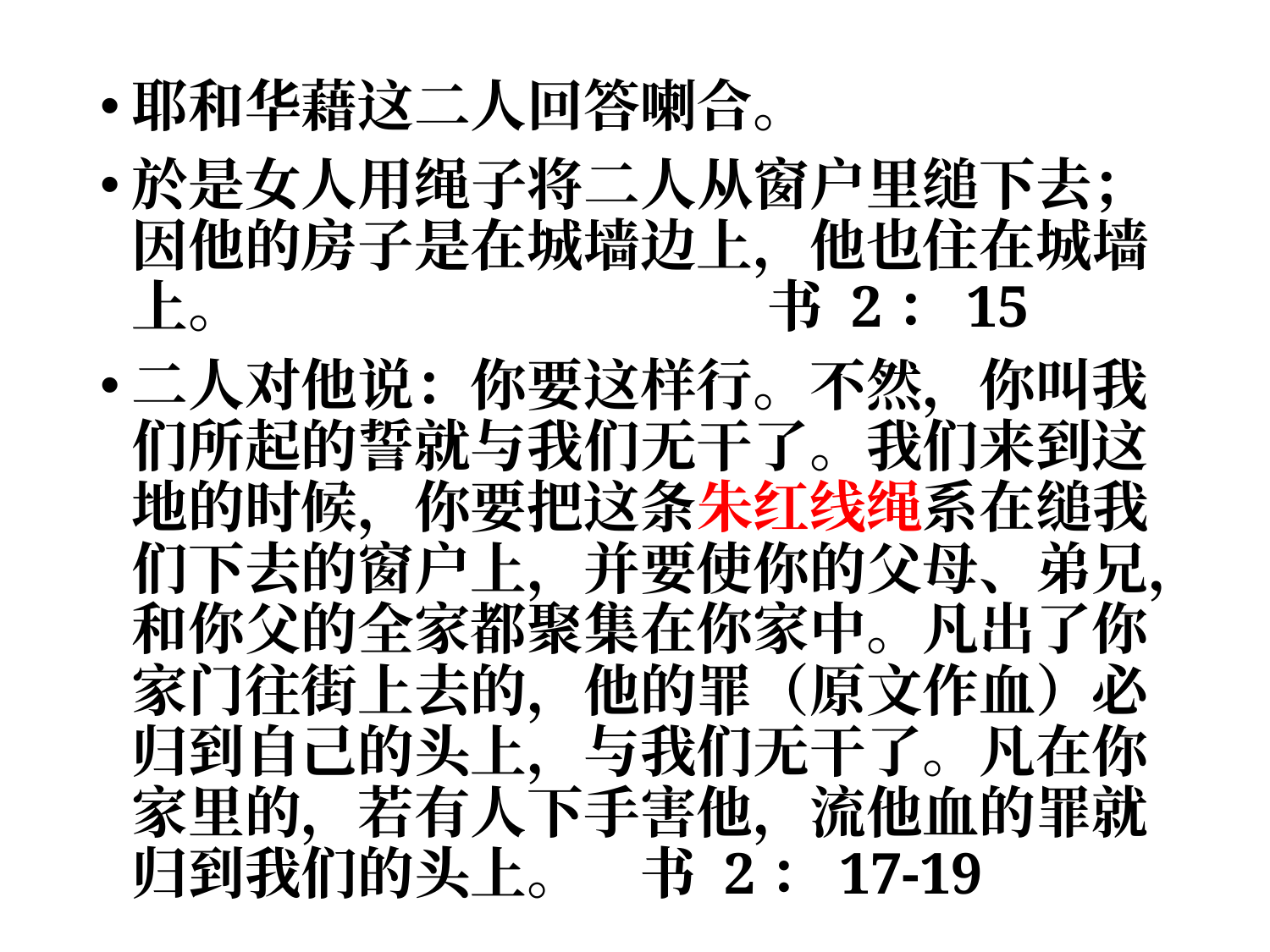

耶和华藉这二人回答喇合。
於是女人用绳子将二人从窗户里缒下去；因他的房子是在城墙边上，他也住在城墙上。 				书 2：15
二人对他说：你要这样行。不然，你叫我们所起的誓就与我们无干了。我们来到这地的时候，你要把这条朱红线绳系在缒我们下去的窗户上，并要使你的父母、弟兄，和你父的全家都聚集在你家中。凡出了你家门往街上去的，他的罪（原文作血）必归到自己的头上，与我们无干了。凡在你家里的，若有人下手害他，流他血的罪就归到我们的头上。 	书 2：17-19